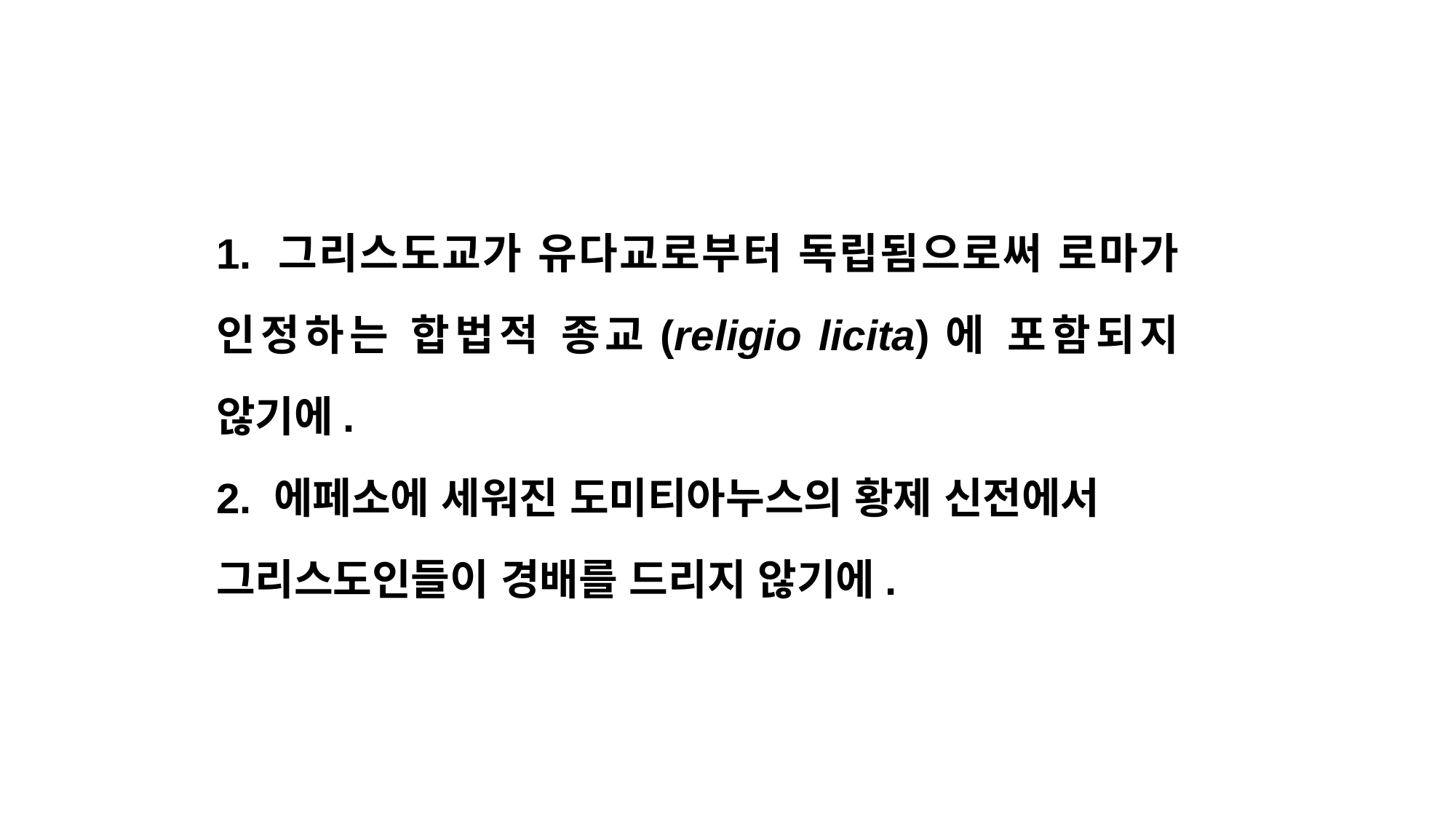

1. 그리스도교가 유다교로부터 독립됨으로써 로마가 인정하는 합법적 종교(religio licita)에 포함되지 않기에.
2. 에페소에 세워진 도미티아누스의 황제 신전에서
그리스도인들이 경배를 드리지 않기에.